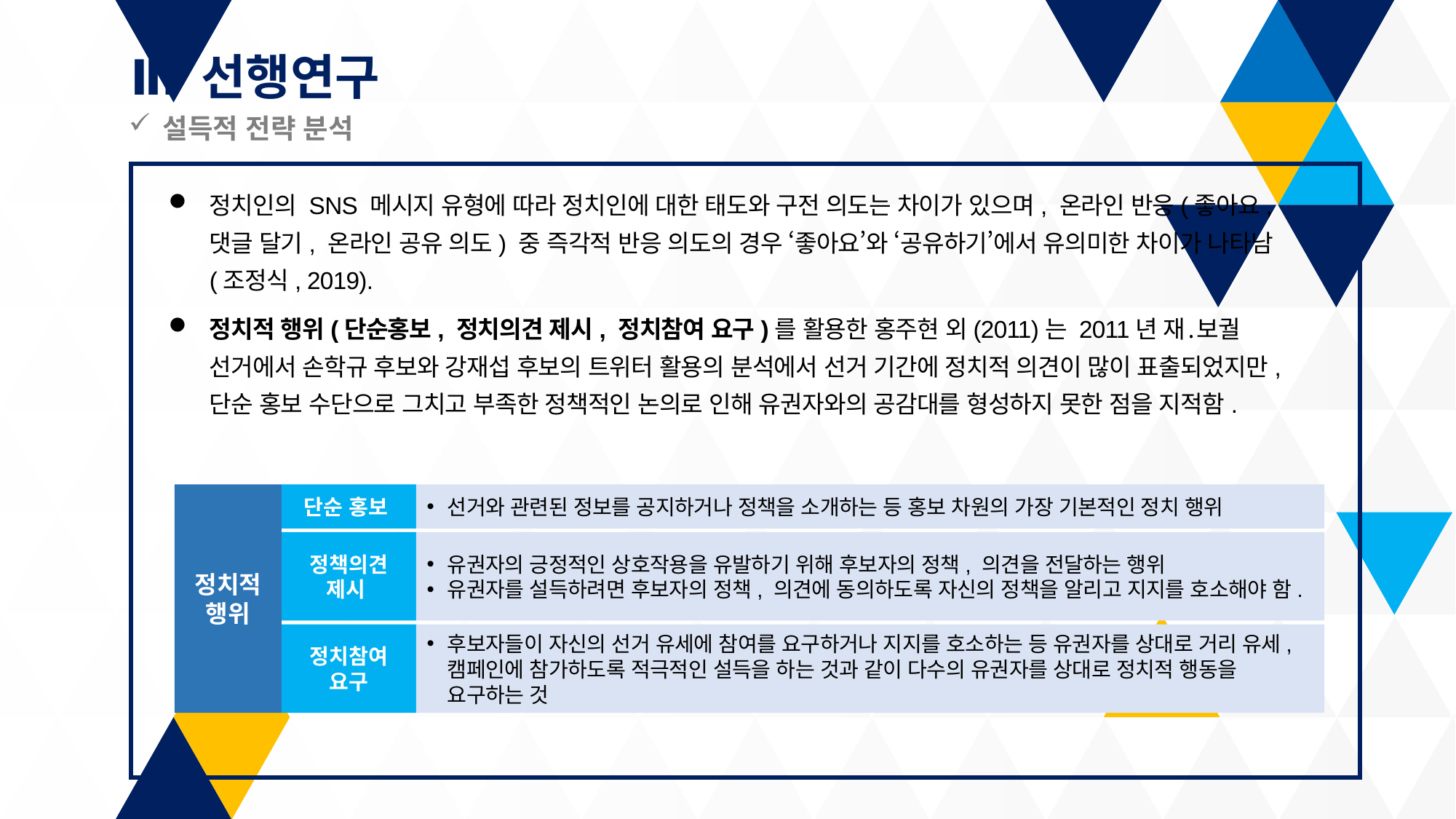

Ⅱ. 선행연구
설득적 전략 분석

정치인의 SNS 메시지 유형에 따라 정치인에 대한 태도와 구전 의도는 차이가 있으며, 온라인 반응(좋아요, 댓글 달기, 온라인 공유 의도) 중 즉각적 반응 의도의 경우 ‘좋아요’와 ‘공유하기’에서 유의미한 차이가 나타남(조정식, 2019).
정치적 행위(단순홍보, 정치의견 제시, 정치참여 요구)를 활용한 홍주현 외(2011)는 2011년 재․보궐 선거에서 손학규 후보와 강재섭 후보의 트위터 활용의 분석에서 선거 기간에 정치적 의견이 많이 표출되었지만, 단순 홍보 수단으로 그치고 부족한 정책적인 논의로 인해 유권자와의 공감대를 형성하지 못한 점을 지적함.

정치적
행위
단순 홍보
선거와 관련된 정보를 공지하거나 정책을 소개하는 등 홍보 차원의 가장 기본적인 정치 행위
정책의견 제시
유권자의 긍정적인 상호작용을 유발하기 위해 후보자의 정책, 의견을 전달하는 행위
유권자를 설득하려면 후보자의 정책, 의견에 동의하도록 자신의 정책을 알리고 지지를 호소해야 함.
정치참여
요구
후보자들이 자신의 선거 유세에 참여를 요구하거나 지지를 호소하는 등 유권자를 상대로 거리 유세, 캠페인에 참가하도록 적극적인 설득을 하는 것과 같이 다수의 유권자를 상대로 정치적 행동을 요구하는 것